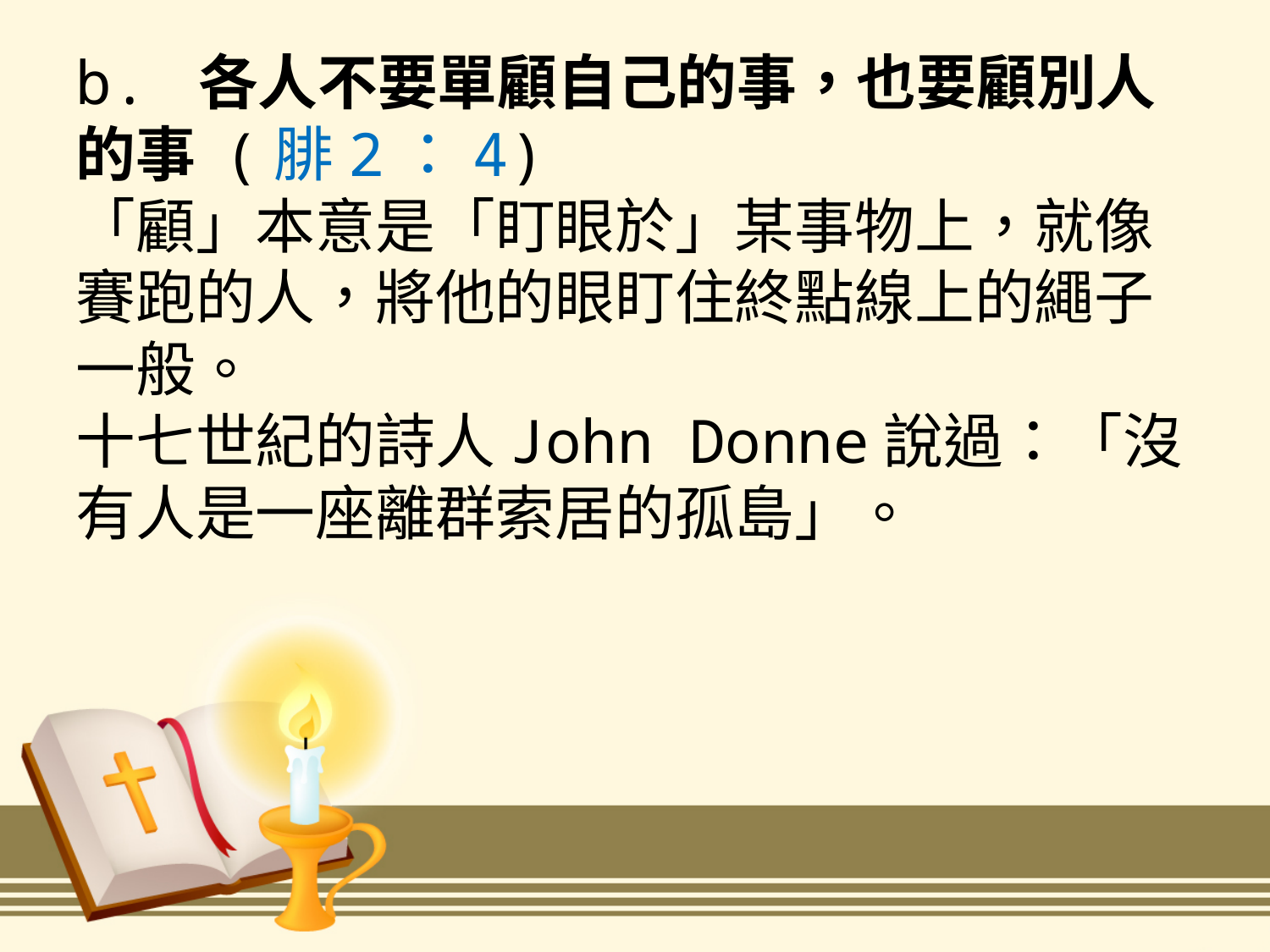

# b. 各人不要單顧自己的事，也要顧別人的事 (腓2：4) 「顧」本意是「盯眼於」某事物上，就像賽跑的人，將他的眼盯住終點線上的繩子一般。 十七世紀的詩人John Donne說過：「沒有人是一座離群索居的孤島」。